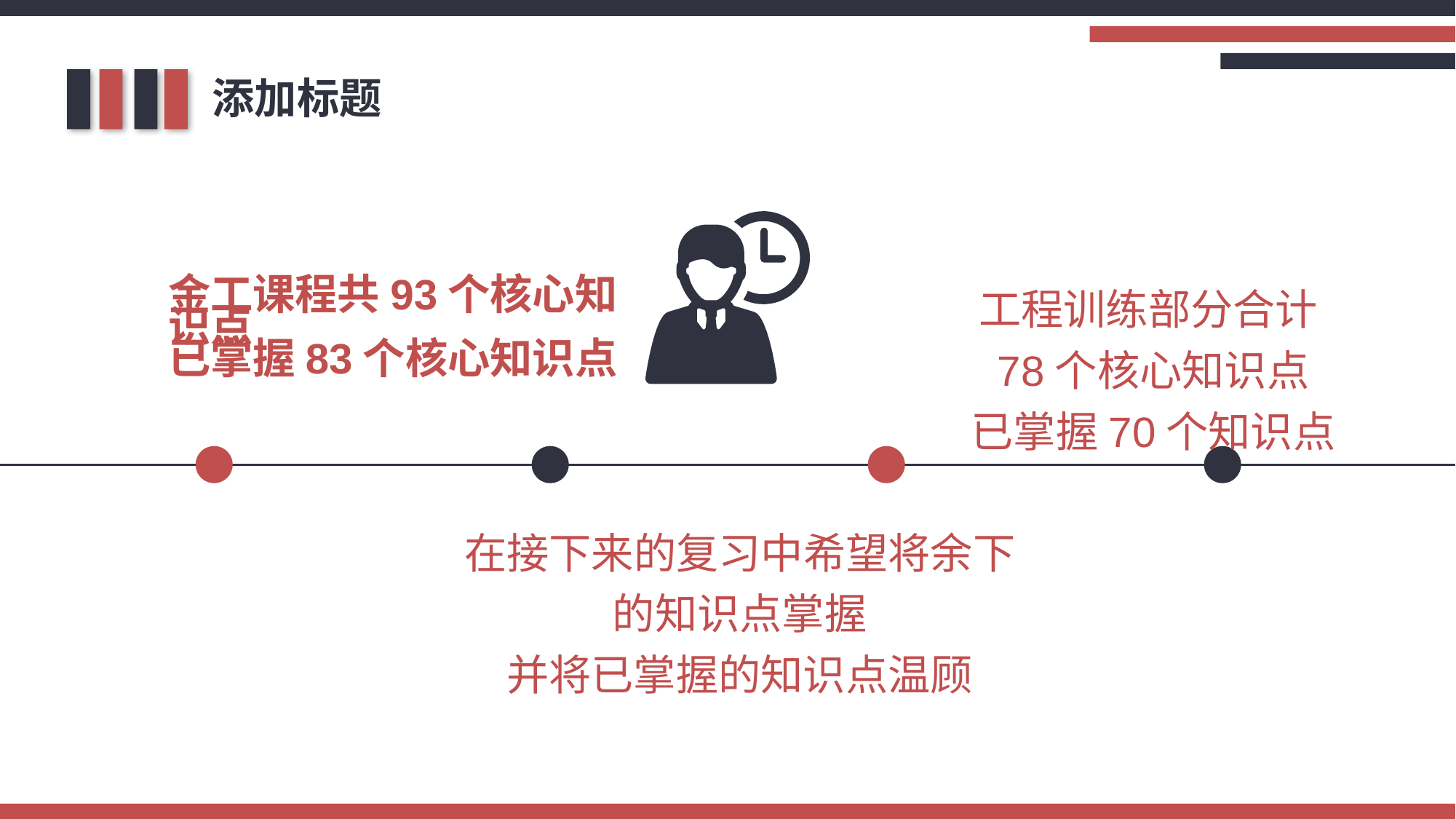

添加标题

金工课程共93个核心知识点
已掌握83个核心知识点

工程训练部分合计78个核心知识点
已掌握70个知识点
在接下来的复习中希望将余下的知识点掌握
并将已掌握的知识点温顾